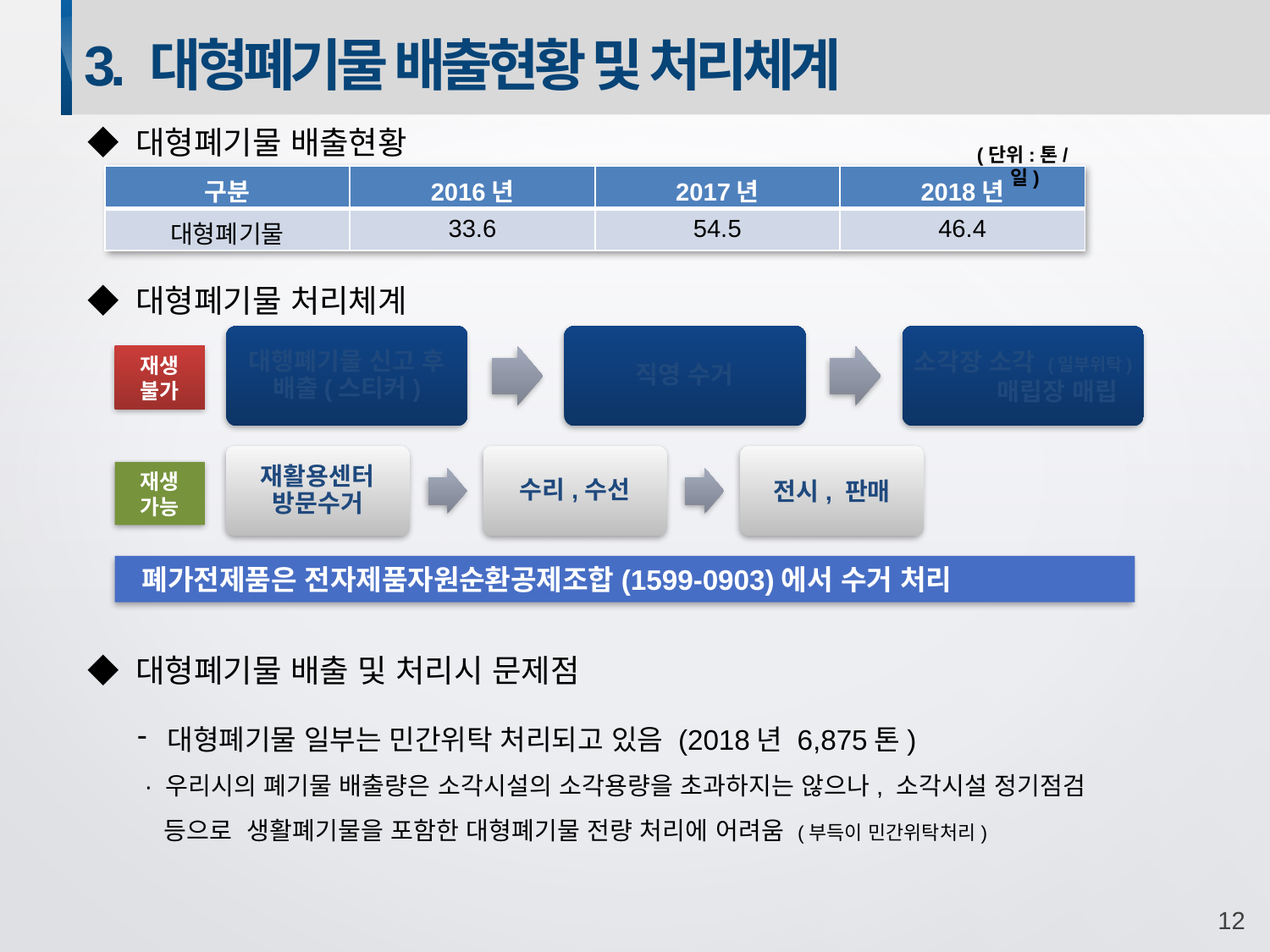

3. 대형폐기물 배출현황 및 처리체계
◆ 대형폐기물 배출현황
(단위:톤/일)
| 구분 | 2016년 | 2017년 | 2018년 |
| --- | --- | --- | --- |
| 대형폐기물 | 33.6 | 54.5 | 46.4 |
◆ 대형폐기물 처리체계
대행폐기물 신고 후 배출(스티커)

직영 수거

소각장 소각 (일부위탁)          매립장 매립
재생
불가
재활용센터
방문수거

수리,수선

전시, 판매
재생
가능
 폐가전제품은 전자제품자원순환공제조합(1599-0903)에서 수거 처리
◆ 대형폐기물 배출 및 처리시 문제점
대형폐기물 일부는 민간위탁 처리되고 있음 (2018년 6,875톤)
 · 우리시의 폐기물 배출량은 소각시설의 소각용량을 초과하지는 않으나, 소각시설 정기점검
   등으로  생활폐기물을 포함한 대형폐기물 전량 처리에 어려움 (부득이 민간위탁처리)